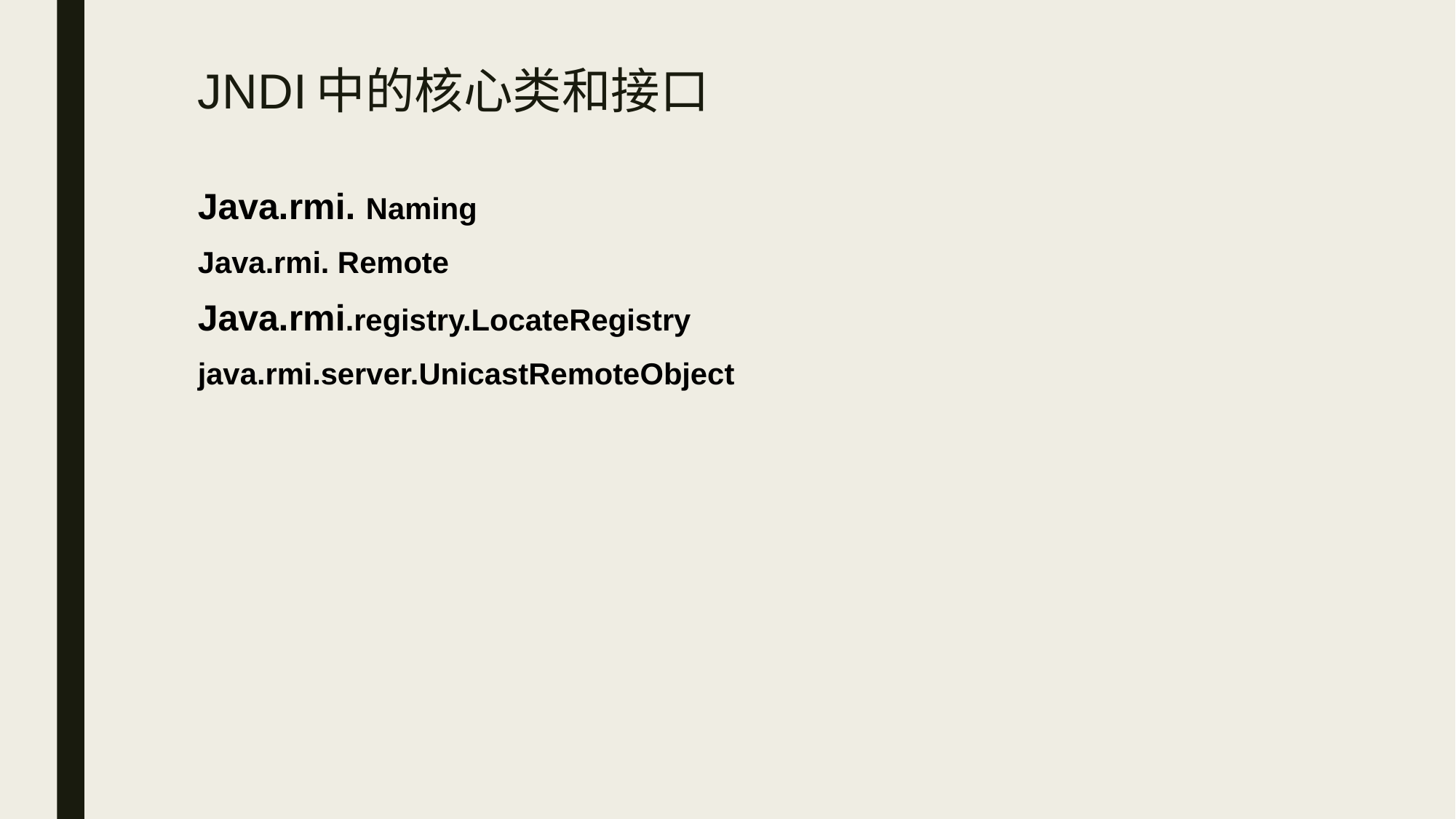

# JNDI中的核心类和接口
Java.rmi. Naming
Java.rmi. Remote
Java.rmi.registry.LocateRegistry
java.rmi.server.UnicastRemoteObject